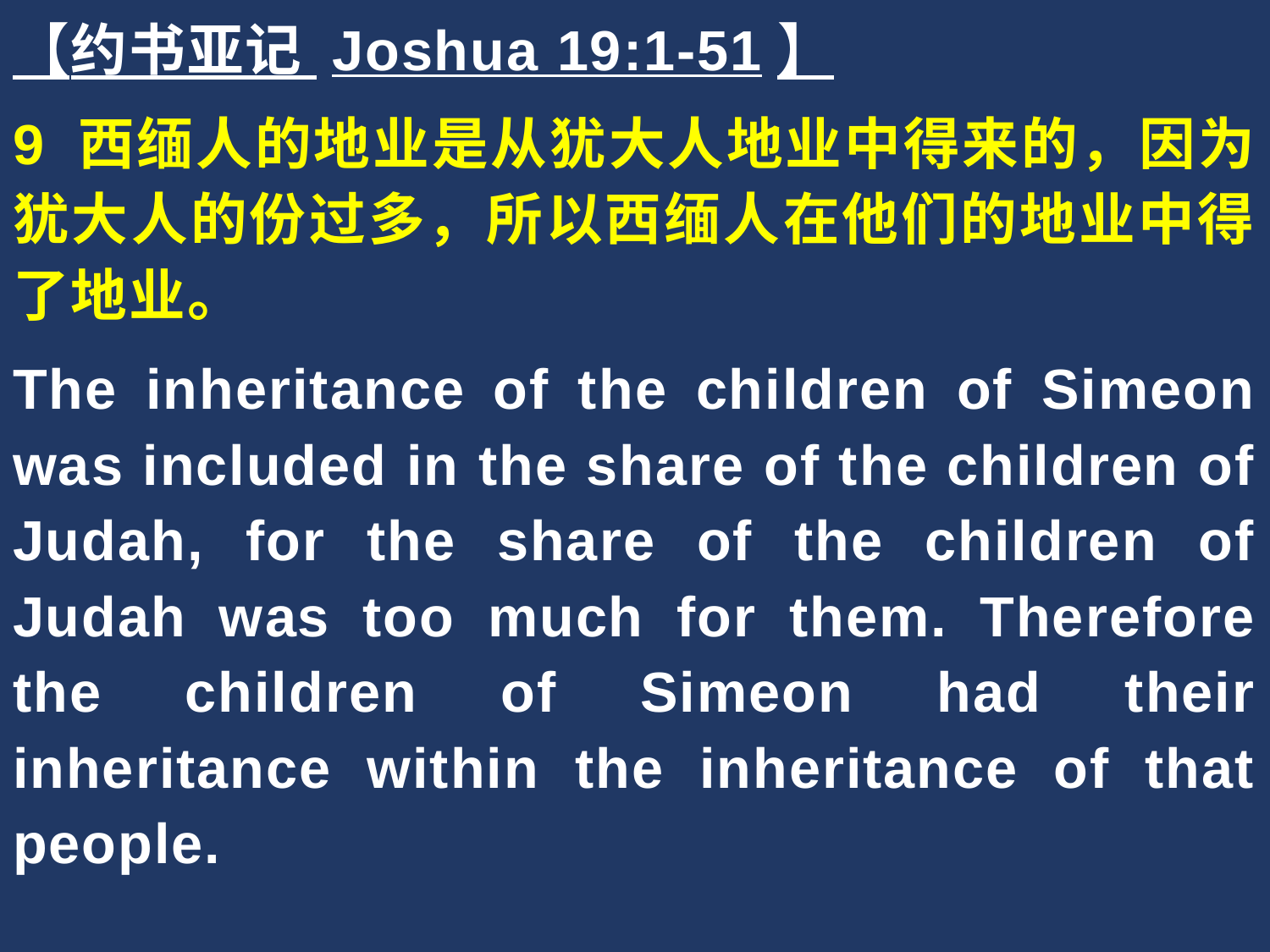

【约书亚记 Joshua 19:1-51】
9 西缅人的地业是从犹大人地业中得来的，因为犹大人的份过多，所以西缅人在他们的地业中得了地业。
The inheritance of the children of Simeon was included in the share of the children of Judah, for the share of the children of Judah was too much for them. Therefore the children of Simeon had their inheritance within the inheritance of that people.